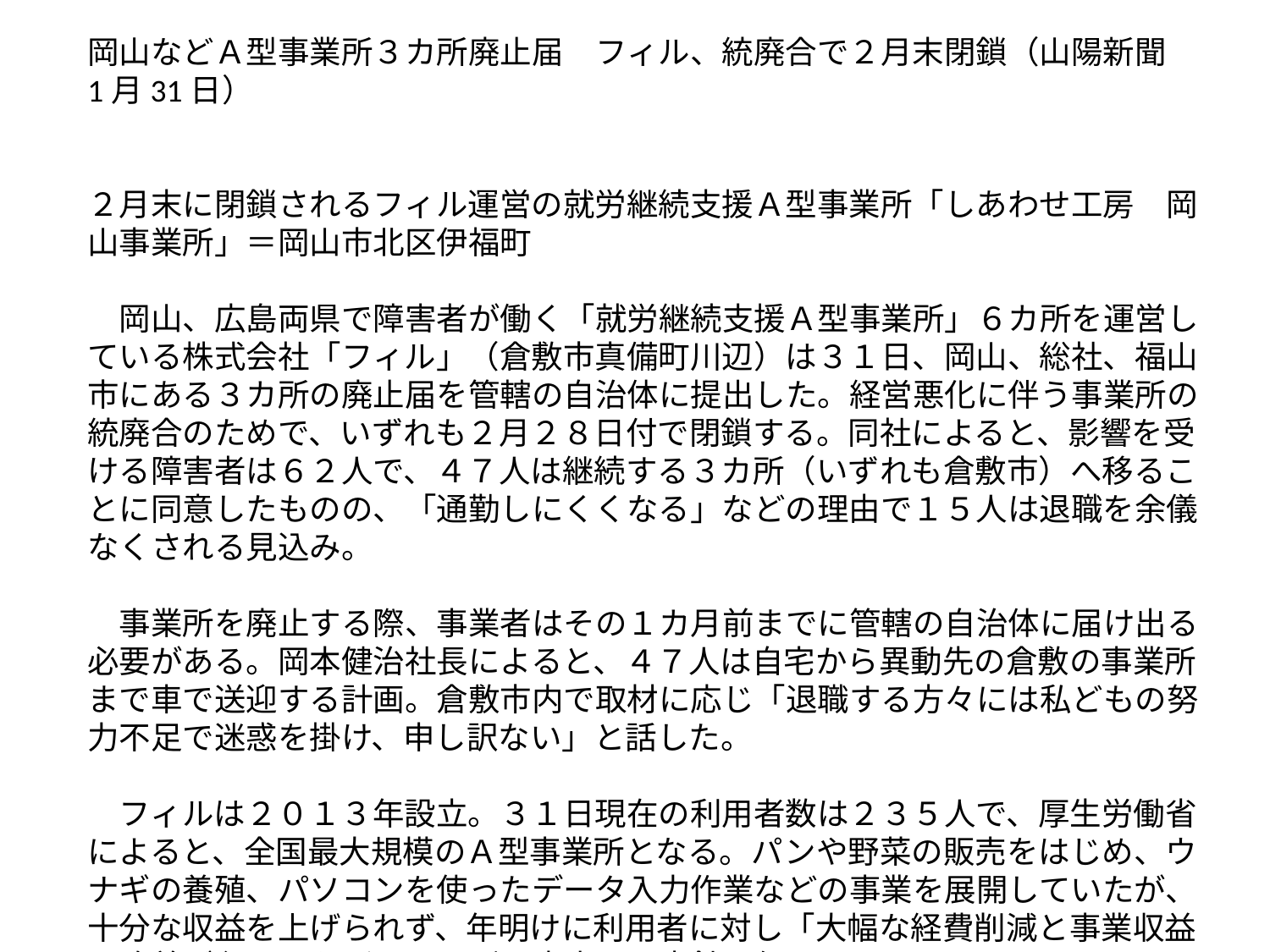

岡山などＡ型事業所３カ所廃止届　フィル、統廃合で２月末閉鎖（山陽新聞　1月31日）

２月末に閉鎖されるフィル運営の就労継続支援Ａ型事業所「しあわせ工房　岡山事業所」＝岡山市北区伊福町

　岡山、広島両県で障害者が働く「就労継続支援Ａ型事業所」６カ所を運営している株式会社「フィル」（倉敷市真備町川辺）は３１日、岡山、総社、福山市にある３カ所の廃止届を管轄の自治体に提出した。経営悪化に伴う事業所の統廃合のためで、いずれも２月２８日付で閉鎖する。同社によると、影響を受ける障害者は６２人で、４７人は継続する３カ所（いずれも倉敷市）へ移ることに同意したものの、「通勤しにくくなる」などの理由で１５人は退職を余儀なくされる見込み。

　事業所を廃止する際、事業者はその１カ月前までに管轄の自治体に届け出る必要がある。岡本健治社長によると、４７人は自宅から異動先の倉敷の事業所まで車で送迎する計画。倉敷市内で取材に応じ「退職する方々には私どもの努力不足で迷惑を掛け、申し訳ない」と話した。

　フィルは２０１３年設立。３１日現在の利用者数は２３５人で、厚生労働省によると、全国最大規模のＡ型事業所となる。パンや野菜の販売をはじめ、ウナギの養殖、パソコンを使ったデータ入力作業などの事業を展開していたが、十分な収益を上げられず、年明けに利用者に対し「大幅な経費削減と事業収益の改善が必要」などと３カ所を廃止する方針を伝えていた。